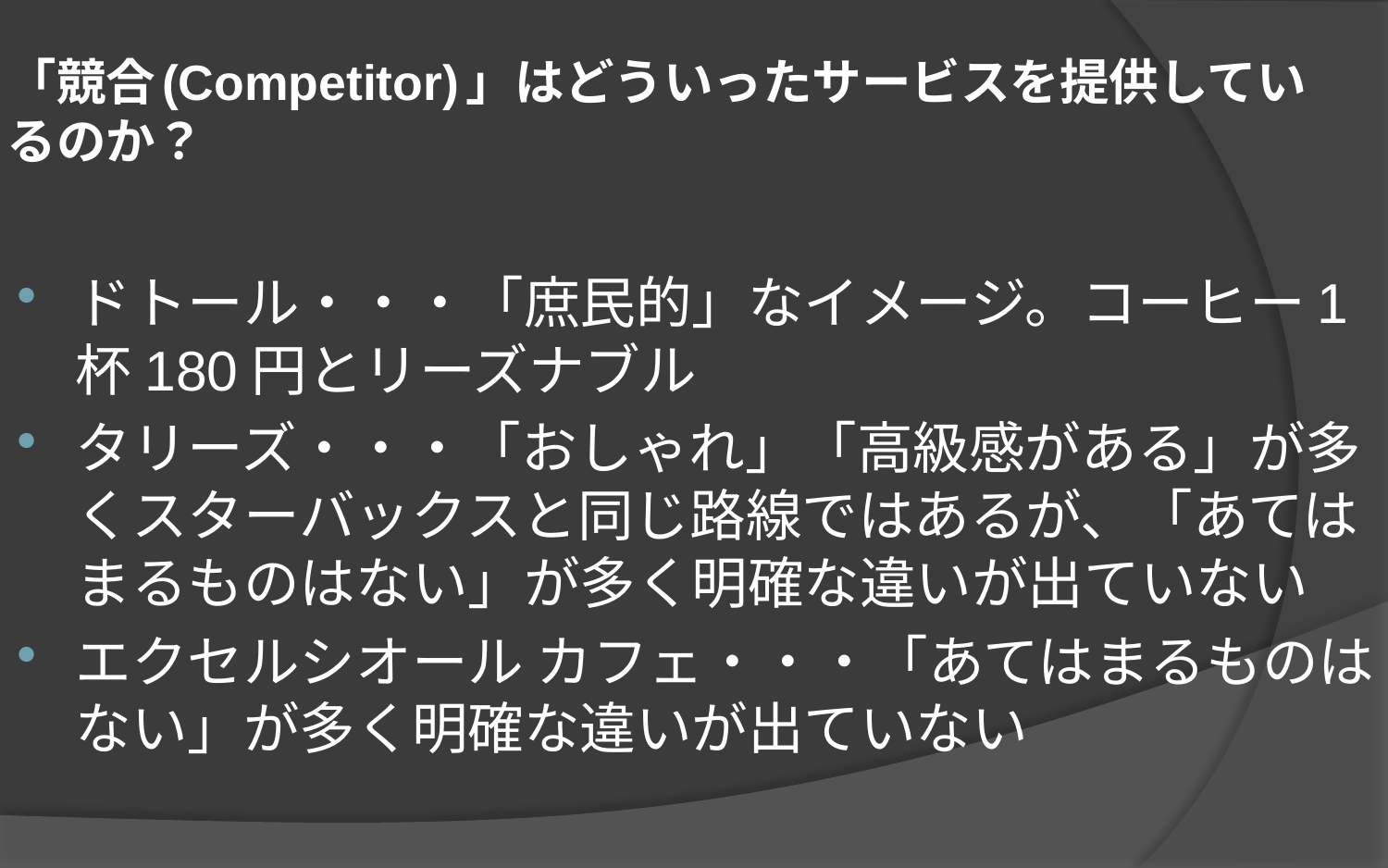

# 「競合(Competitor)」はどういったサービスを提供しているのか？
ドトール・・・「庶民的」なイメージ。コーヒー1杯180円とリーズナブル
タリーズ・・・「おしゃれ」「高級感がある」が多くスターバックスと同じ路線ではあるが、「あてはまるものはない」が多く明確な違いが出ていない
エクセルシオール カフェ・・・「あてはまるものはない」が多く明確な違いが出ていない